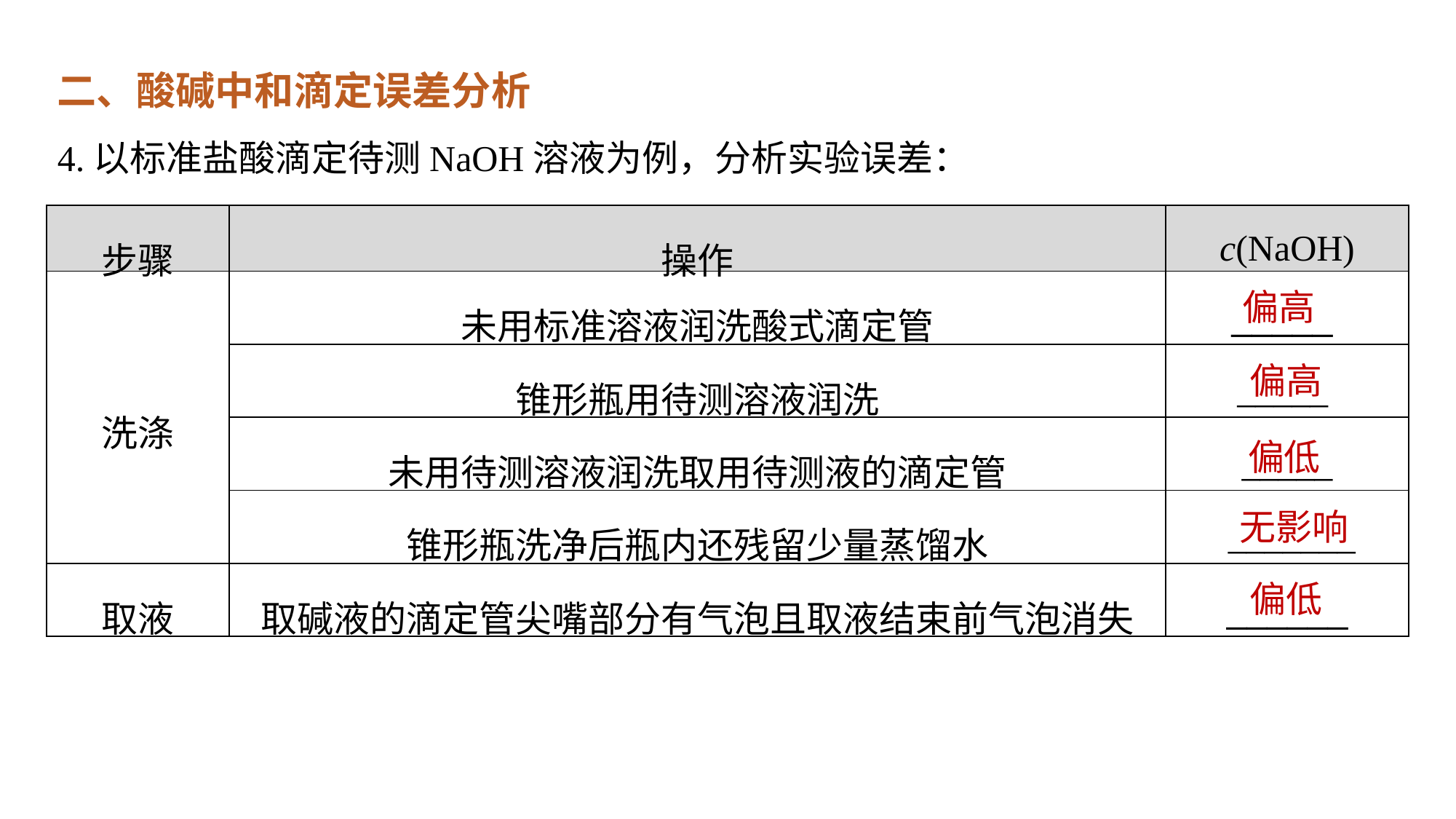

二、酸碱中和滴定误差分析
4.以标准盐酸滴定待测NaOH溶液为例，分析实验误差：
| 步骤 | 操作 | c(NaOH) |
| --- | --- | --- |
| 洗涤 | 未用标准溶液润洗酸式滴定管 | \_\_\_\_\_ |
|  | 锥形瓶用待测溶液润洗 | \_\_\_\_\_ |
|  | 未用待测溶液润洗取用待测液的滴定管 | \_\_\_\_\_ |
|  | 锥形瓶洗净后瓶内还残留少量蒸馏水 | \_\_\_\_\_\_\_ |
| 取液 | 取碱液的滴定管尖嘴部分有气泡且取液结束前气泡消失 | \_\_\_\_\_\_ |
偏高
偏高
偏低
无影响
偏低